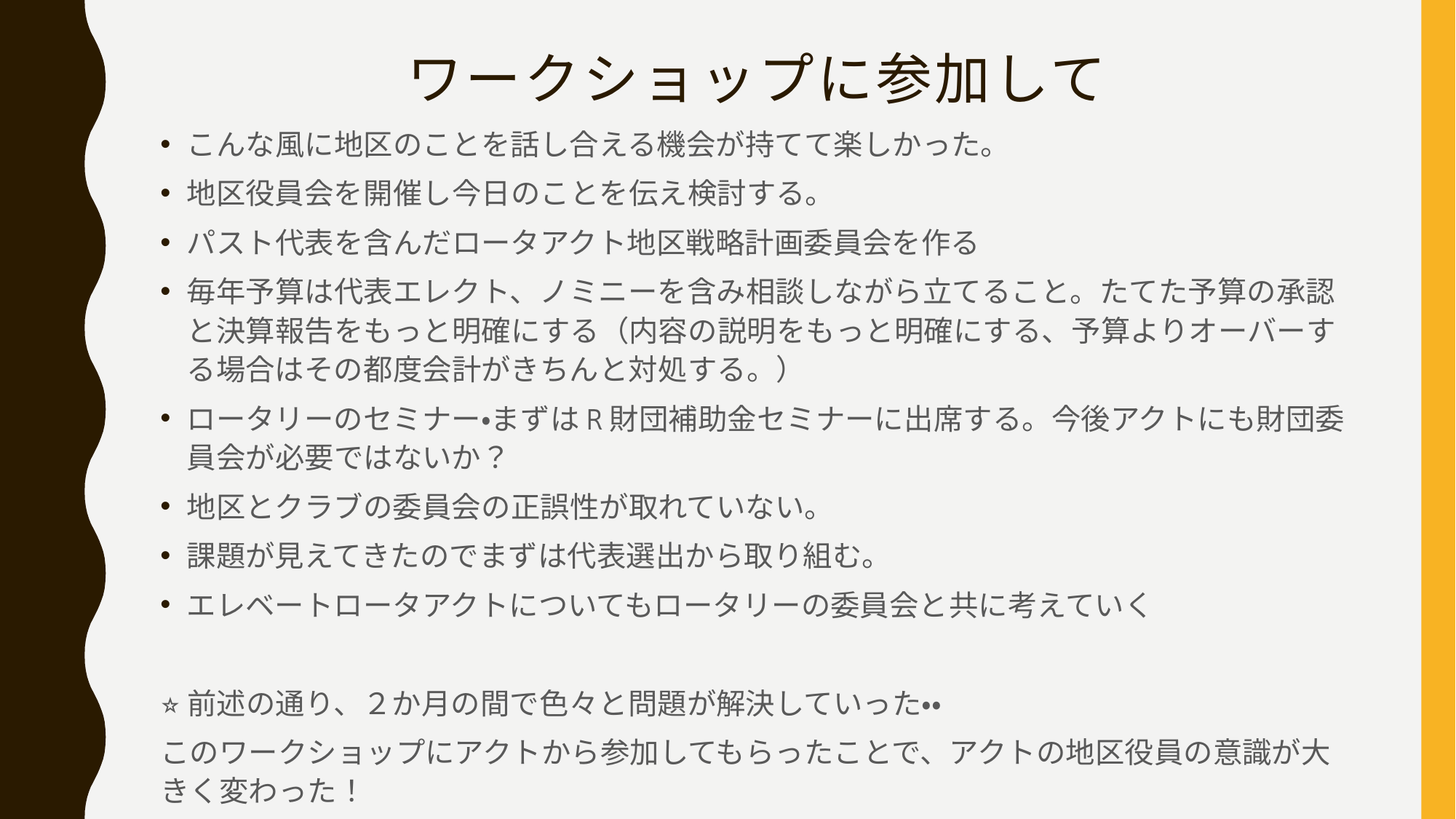

# ワークショップに参加して
こんな風に地区のことを話し合える機会が持てて楽しかった。
地区役員会を開催し今日のことを伝え検討する。
パスト代表を含んだロータアクト地区戦略計画委員会を作る
毎年予算は代表エレクト、ノミニーを含み相談しながら立てること。たてた予算の承認と決算報告をもっと明確にする（内容の説明をもっと明確にする、予算よりオーバーする場合はその都度会計がきちんと対処する。）
ロータリーのセミナー・まずはR財団補助金セミナーに出席する。今後アクトにも財団委員会が必要ではないか？
地区とクラブの委員会の正誤性が取れていない。
課題が見えてきたのでまずは代表選出から取り組む。
エレベートロータアクトについてもロータリーの委員会と共に考えていく

⭐️前述の通り、２か月の間で色々と問題が解決していった・・
このワークショップにアクトから参加してもらったことで、アクトの地区役員の意識が大きく変わった！